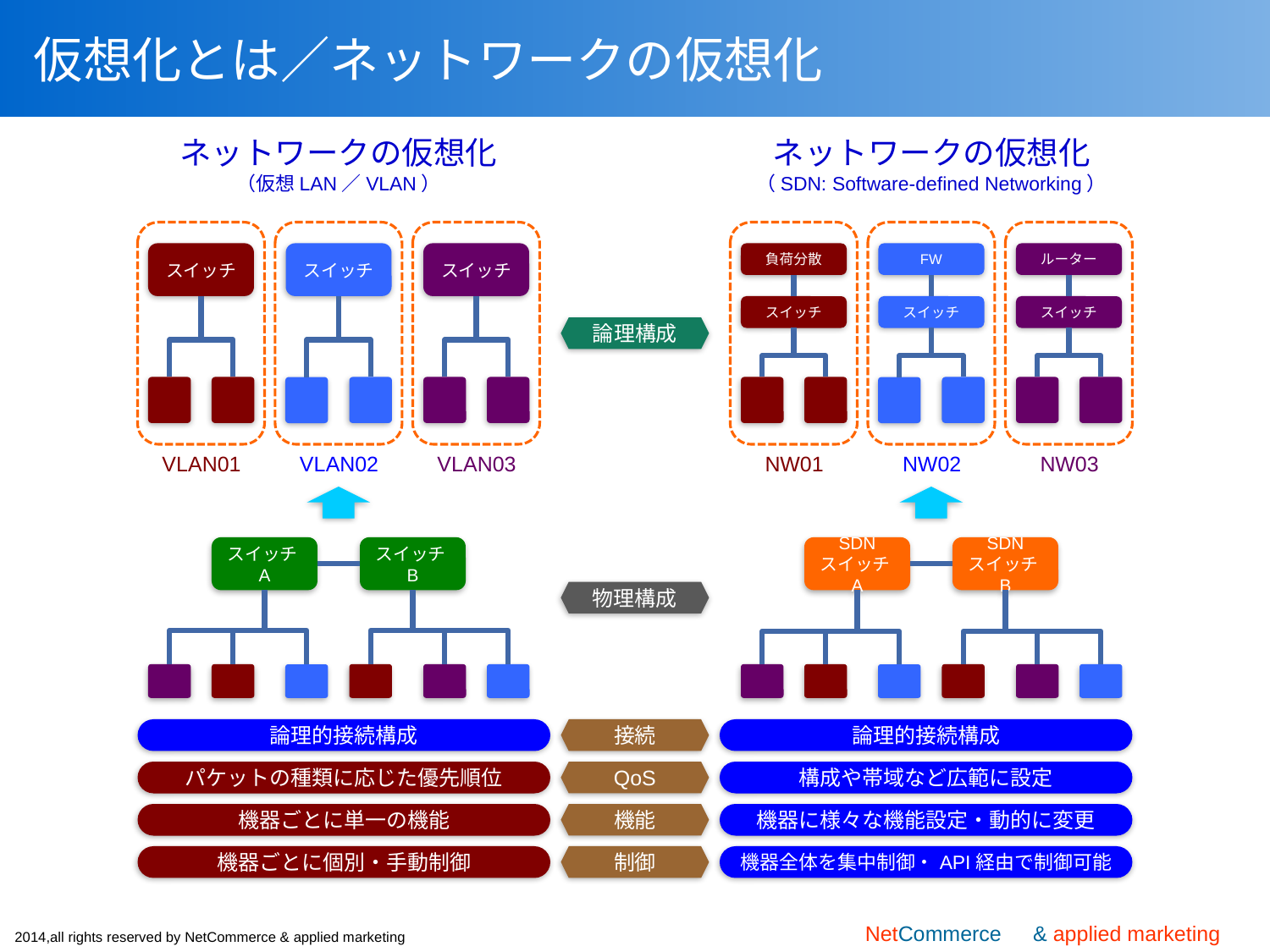

# 仮想化とは／ネットワークの仮想化

ネットワークの仮想化
（仮想LAN／VLAN）
ネットワークの仮想化
（SDN: Software-defined Networking）

負荷分散
FW
ルーター
スイッチ
スイッチ
スイッチ

NW01
NW02
NW03

SDN
スイッチA
SDN
スイッチB

論理的接続構成
構成や帯域など広範に設定
機器に様々な機能設定・動的に変更
機器全体を集中制御・API経由で制御可能

スイッチ
スイッチ
スイッチ
論理構成

VLAN01
VLAN02
VLAN03

スイッチA
スイッチB
物理構成

論理的接続構成
接続
パケットの種類に応じた優先順位
QoS
機器ごとに単一の機能
機能
機器ごとに個別・手動制御
制御